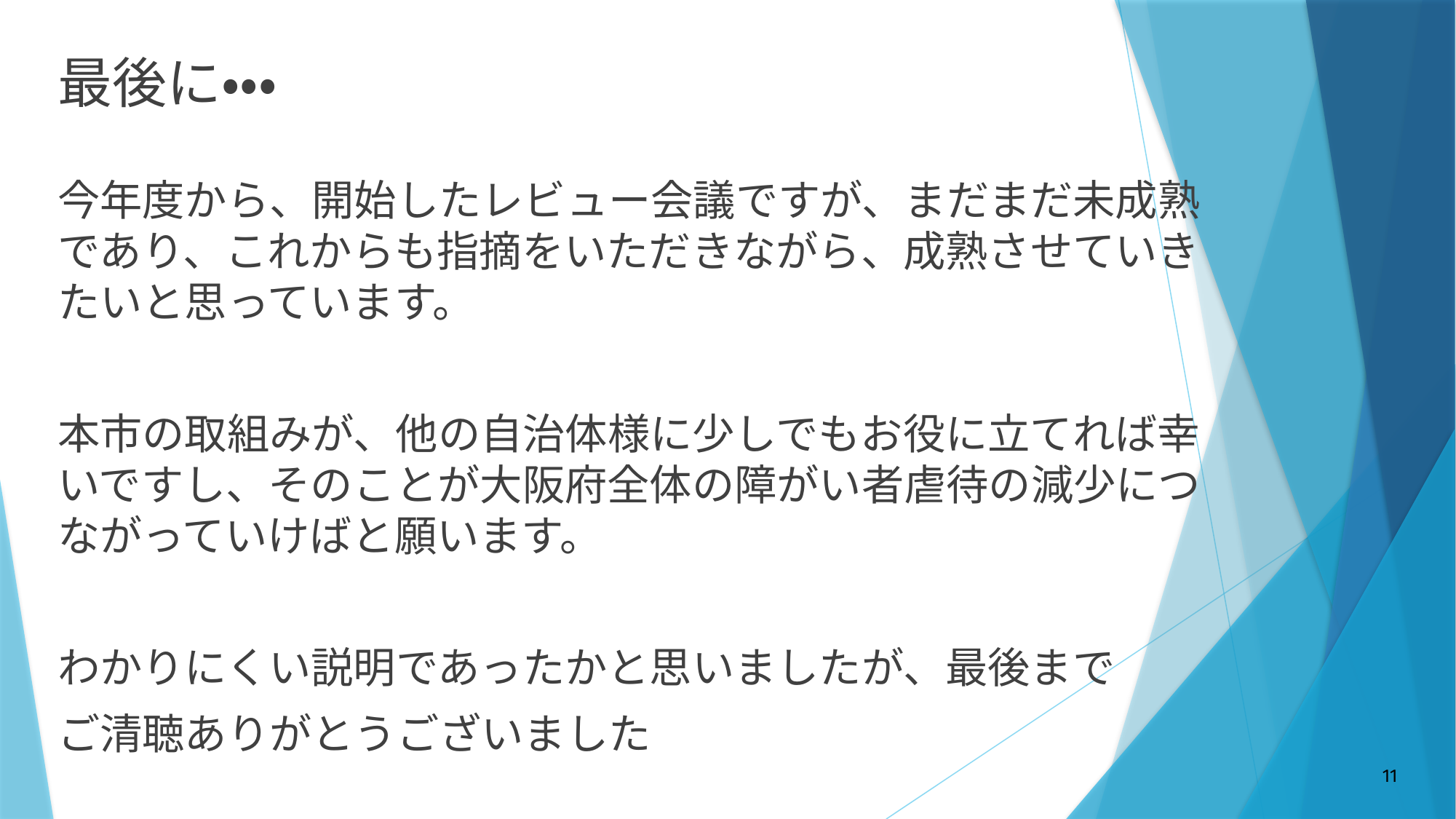

最後に・・・

今年度から、開始したレビュー会議ですが、まだまだ未成熟であり、これからも指摘をいただきながら、成熟させていきたいと思っています。

本市の取組みが、他の自治体様に少しでもお役に立てれば幸いですし、そのことが大阪府全体の障がい者虐待の減少につながっていけばと願います。

わかりにくい説明であったかと思いましたが、最後まで
ご清聴ありがとうございました
11